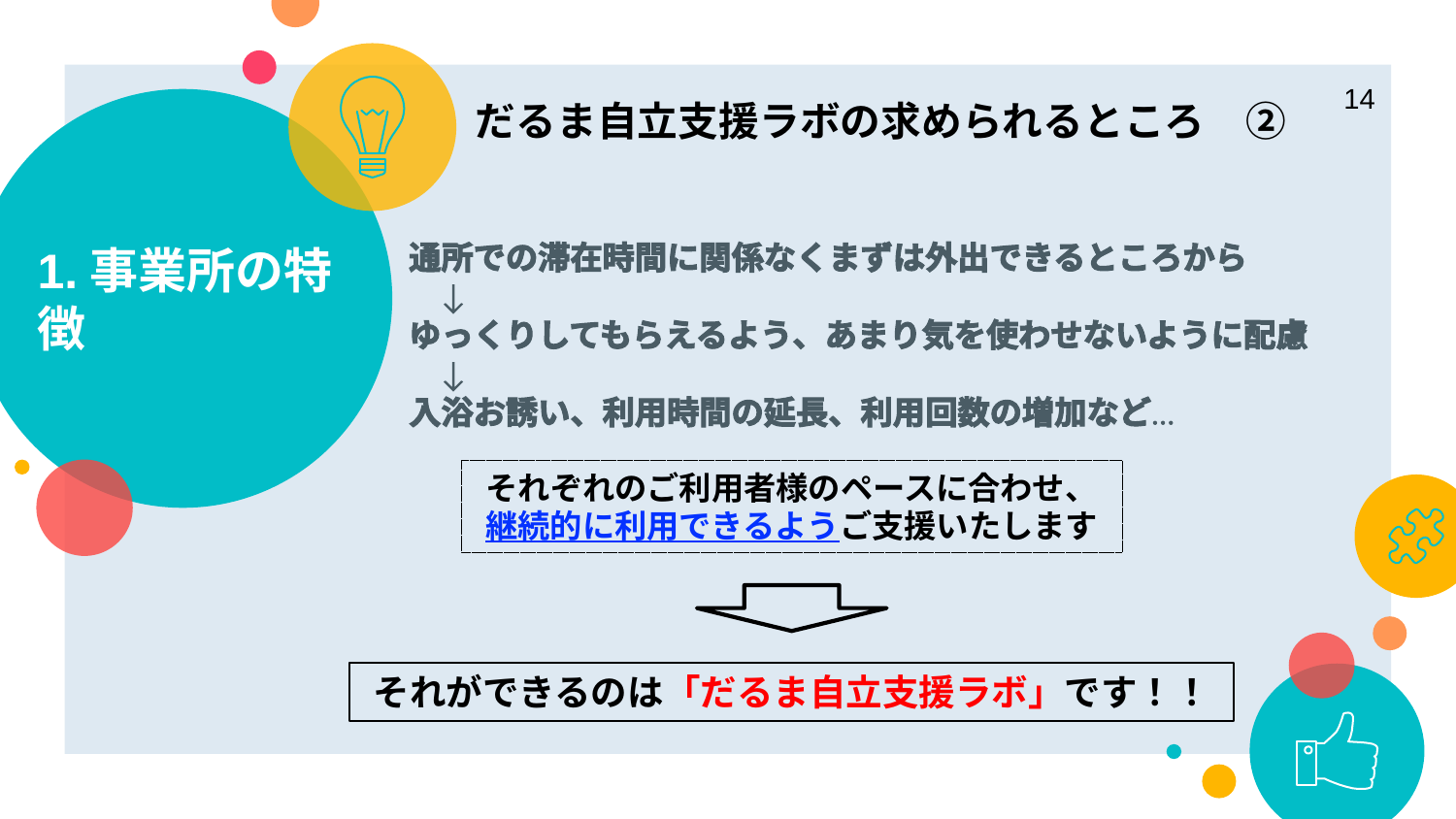

14
# 1.事業所の特徴
だるま自立支援ラボの求められるところ　②
通所での滞在時間に関係なくまずは外出できるところから
　↓
ゆっくりしてもらえるよう、あまり気を使わせないように配慮
　↓
入浴お誘い、利用時間の延長、利用回数の増加など…
それぞれのご利用者様のペースに合わせ、
継続的に利用できるようご支援いたします

それができるのは「だるま自立支援ラボ」です！！